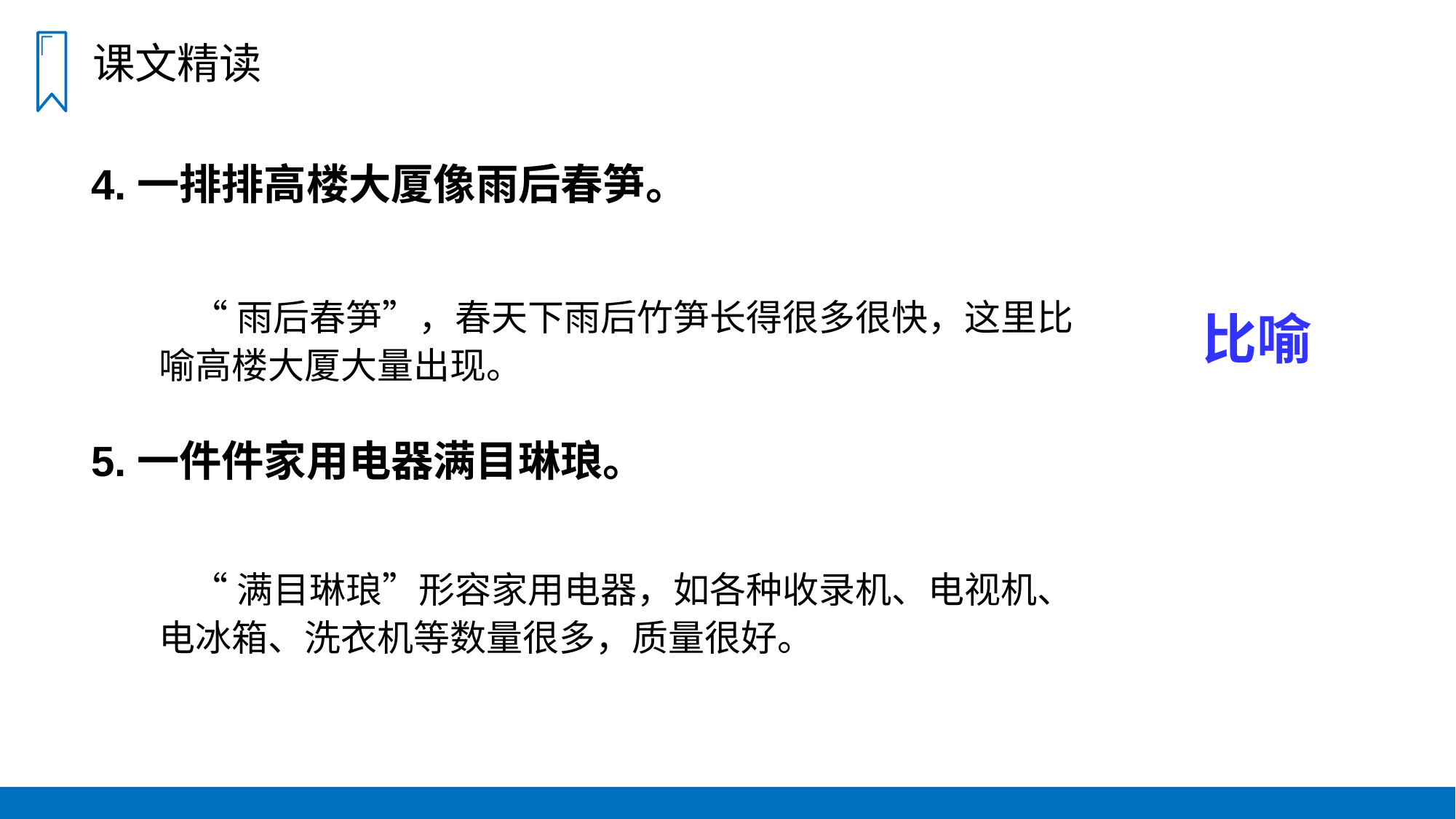

课文精读
4.一排排高楼大厦像雨后春笋。
    “雨后春笋”，春天下雨后竹笋长得很多很快，这里比喻高楼大厦大量出现。
比喻
5.一件件家用电器满目琳琅。
    “满目琳琅”形容家用电器，如各种收录机、电视机、电冰箱、洗衣机等数量很多，质量很好。